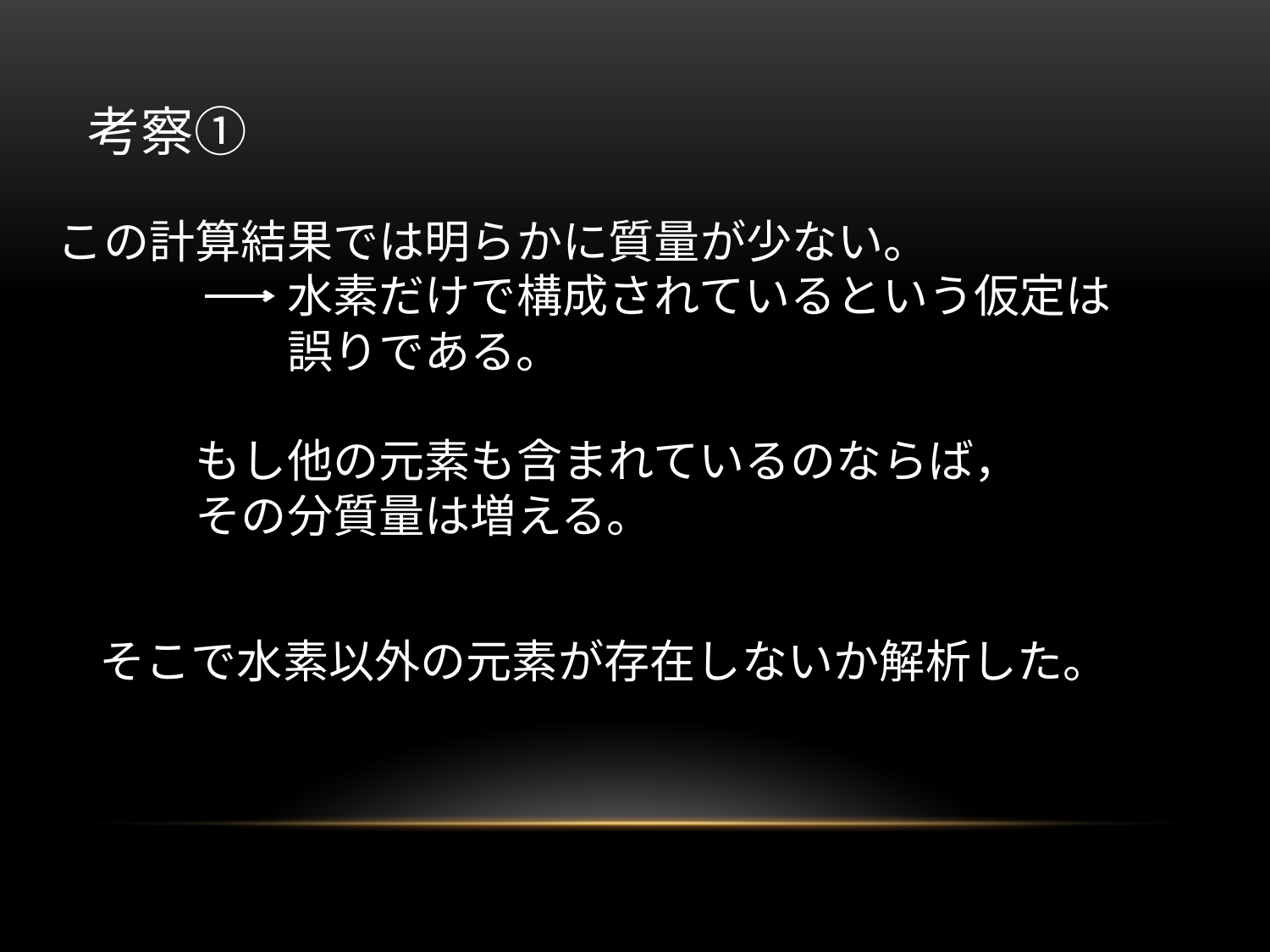

考察①
この計算結果では明らかに質量が少ない。
　　　　　水素だけで構成されているという仮定は
　　　　　誤りである。

　　　もし他の元素も含まれているのならば，
　　　その分質量は増える。

そこで水素以外の元素が存在しないか解析した。